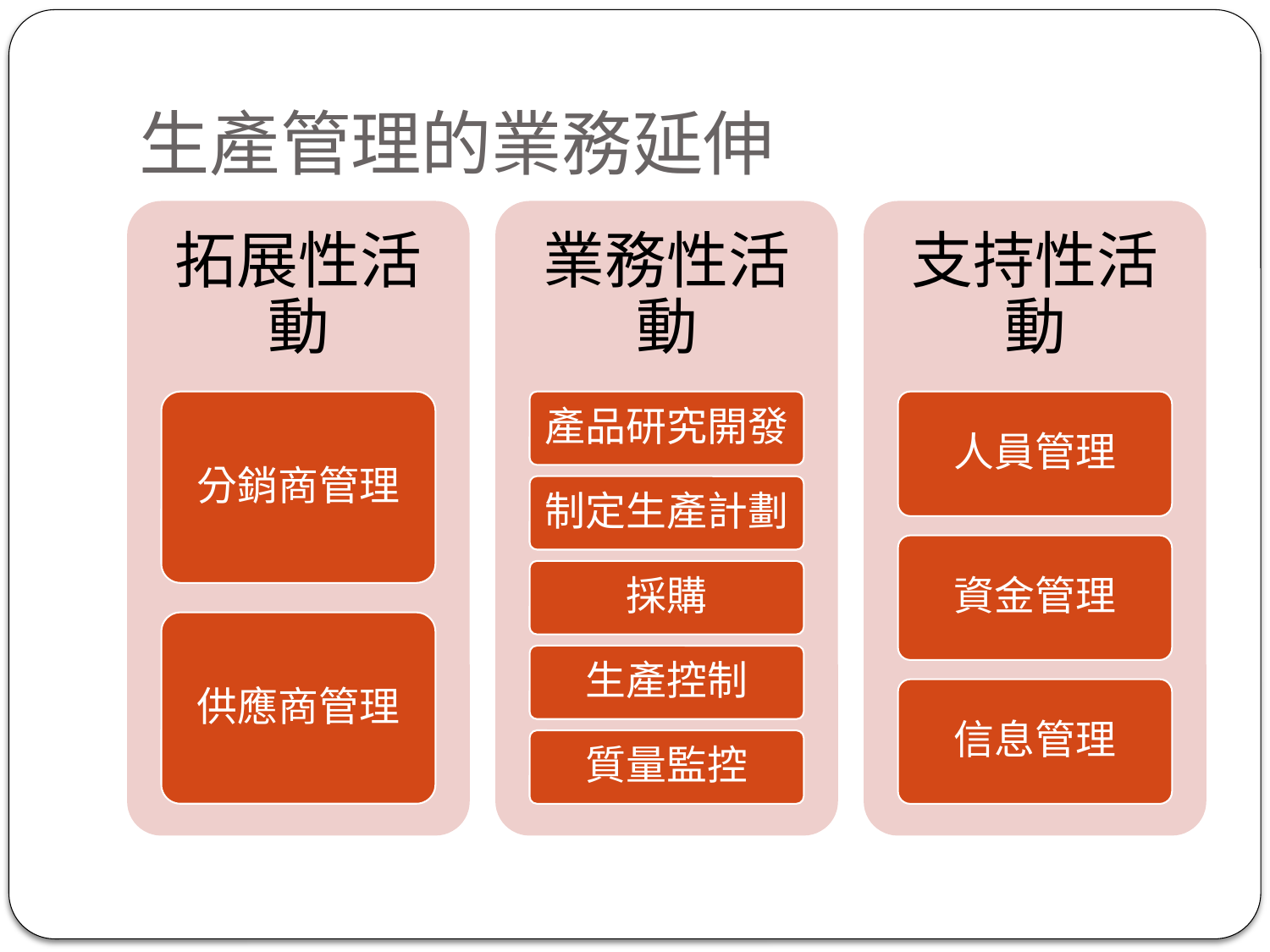

# 生產管理的業務延伸
拓展性活動
分銷商管理
供應商管理
業務性活動
產品研究開發
制定生產計劃
採購
生產控制
質量監控
支持性活動
人員管理
資金管理
信息管理